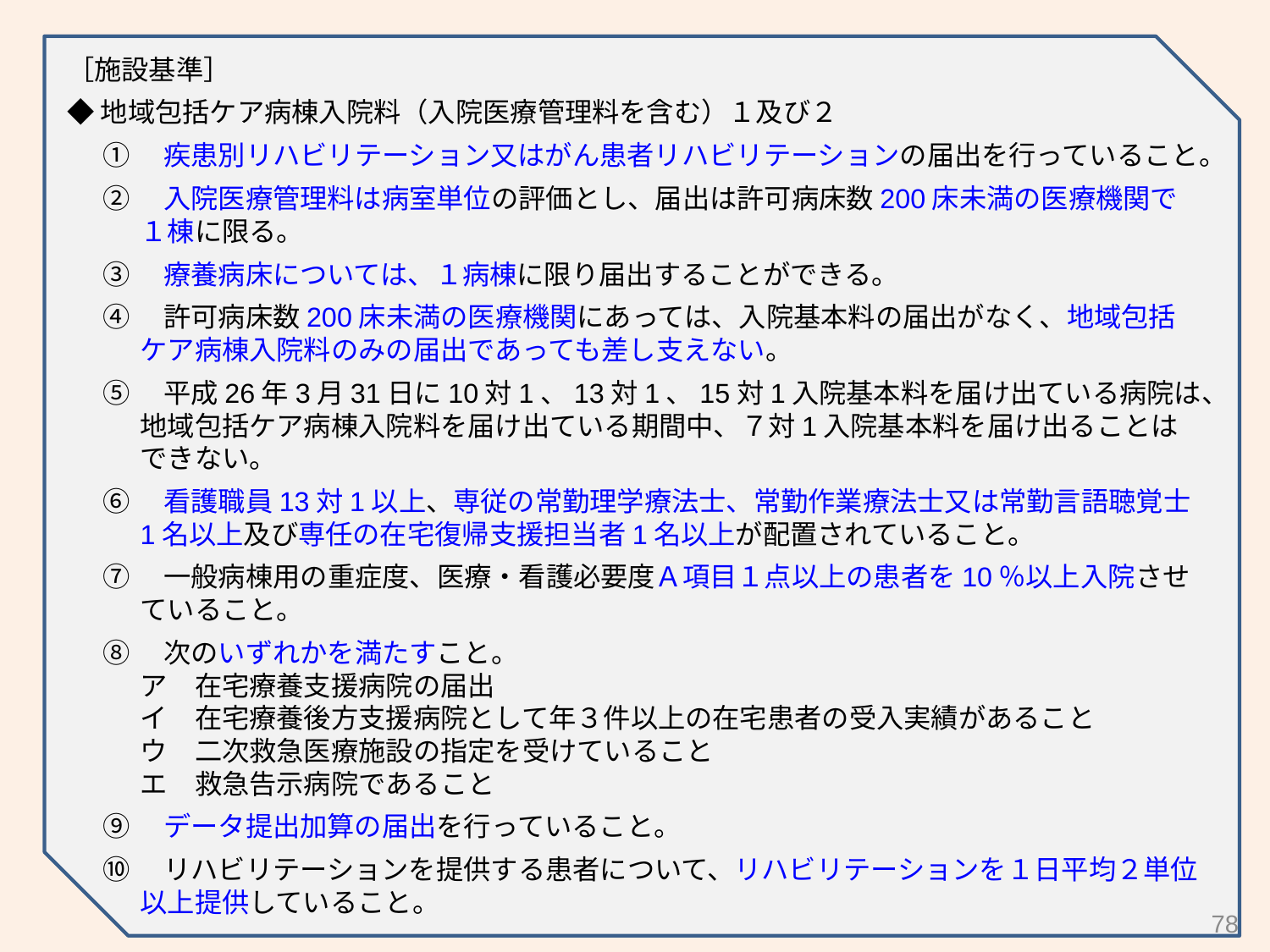

［施設基準］
◆地域包括ケア病棟入院料（入院医療管理料を含む）１及び２
①　疾患別リハビリテーション又はがん患者リハビリテーションの届出を行っていること。
②　入院医療管理料は病室単位の評価とし、届出は許可病床数200床未満の医療機関で１棟に限る。
③　療養病床については、１病棟に限り届出することができる。
④　許可病床数200床未満の医療機関にあっては、入院基本料の届出がなく、地域包括ケア病棟入院料のみの届出であっても差し支えない。
⑤　平成26年3月31日に10対1、13対1、15対1入院基本料を届け出ている病院は、地域包括ケア病棟入院料を届け出ている期間中、７対1入院基本料を届け出ることはできない。
⑥　看護職員13対1以上、専従の常勤理学療法士、常勤作業療法士又は常勤言語聴覚士1名以上及び専任の在宅復帰支援担当者1名以上が配置されていること。
⑦　一般病棟用の重症度、医療・看護必要度Ａ項目１点以上の患者を10％以上入院させていること。
⑧　次のいずれかを満たすこと。
ア　在宅療養支援病院の届出
イ　在宅療養後方支援病院として年３件以上の在宅患者の受入実績があること
ウ　二次救急医療施設の指定を受けていること
エ　救急告示病院であること
⑨　データ提出加算の届出を行っていること。
⑩　リハビリテーションを提供する患者について、リハビリテーションを１日平均２単位以上提供していること。
78